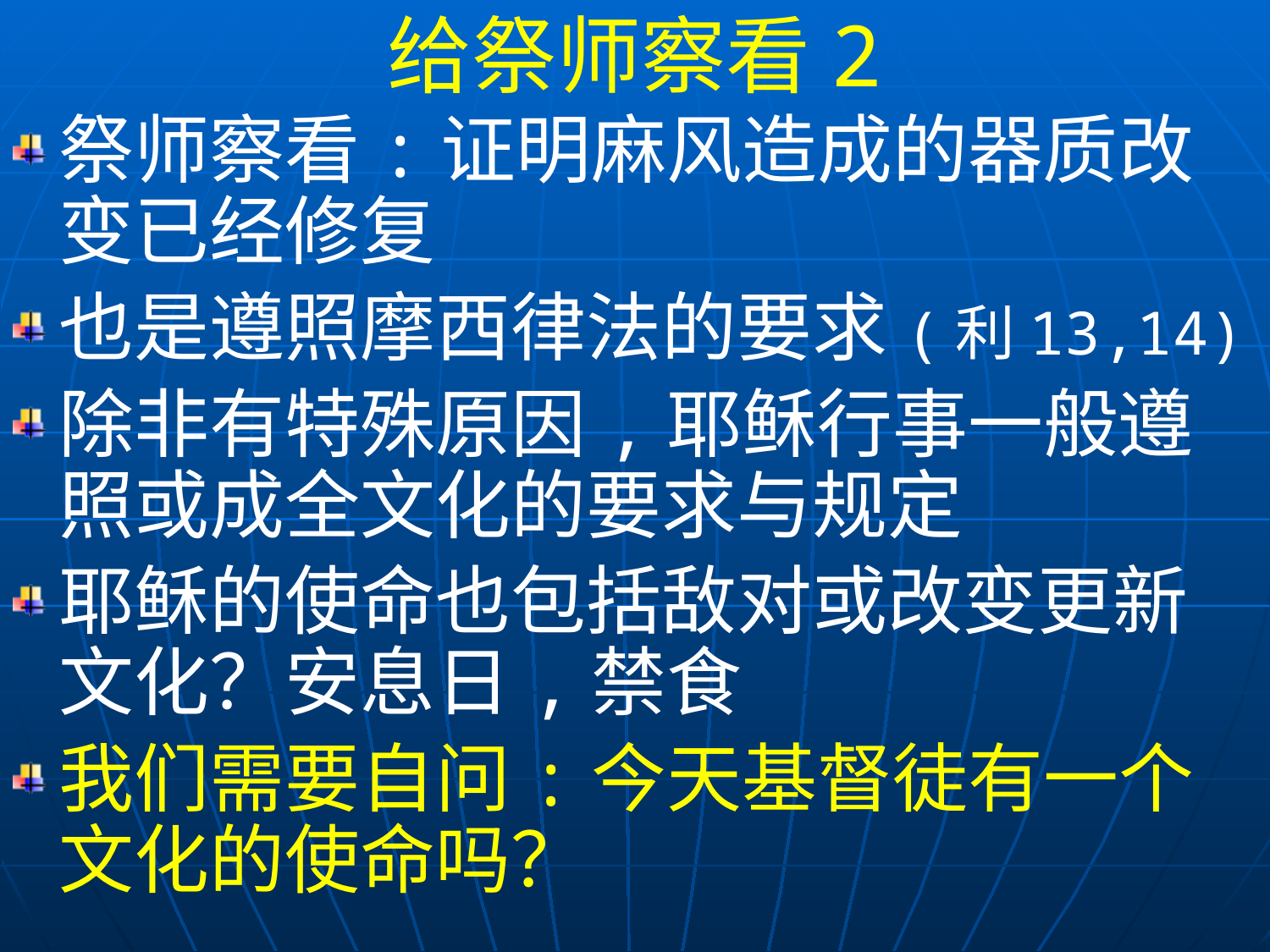

给祭师察看2
祭师察看:证明麻风造成的器质改变已经修复
也是遵照摩西律法的要求(利13,14)
除非有特殊原因,耶稣行事一般遵照或成全文化的要求与规定
耶稣的使命也包括敌对或改变更新文化？安息日,禁食
我们需要自问:今天基督徒有一个文化的使命吗？